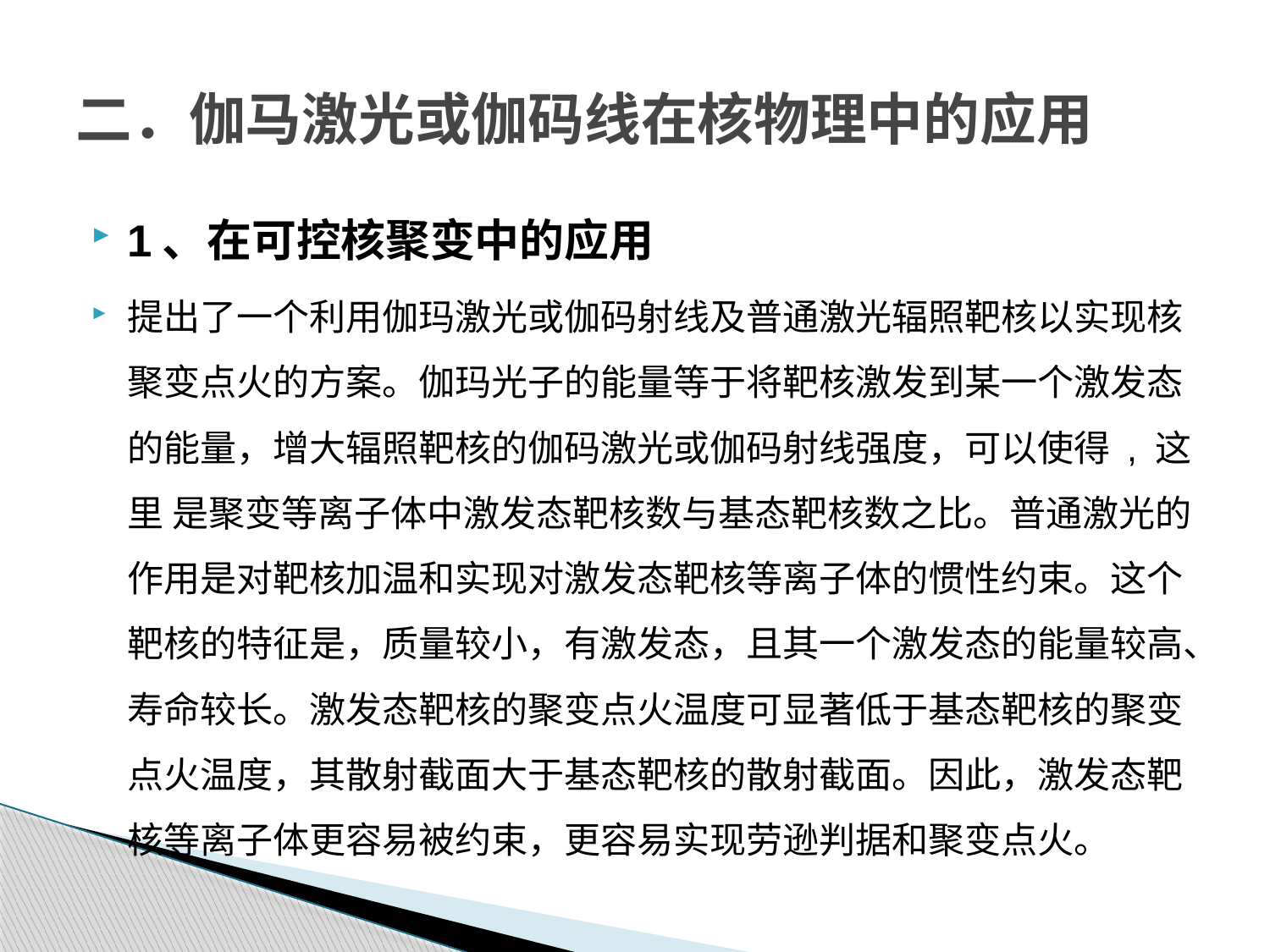

# 二．伽马激光或伽码线在核物理中的应用
1、在可控核聚变中的应用
提出了一个利用伽玛激光或伽码射线及普通激光辐照靶核以实现核聚变点火的方案。伽玛光子的能量等于将靶核激发到某一个激发态的能量，增大辐照靶核的伽码激光或伽码射线强度，可以使得 , 这里 是聚变等离子体中激发态靶核数与基态靶核数之比。普通激光的作用是对靶核加温和实现对激发态靶核等离子体的惯性约束。这个靶核的特征是，质量较小，有激发态，且其一个激发态的能量较高、寿命较长。激发态靶核的聚变点火温度可显著低于基态靶核的聚变点火温度，其散射截面大于基态靶核的散射截面。因此，激发态靶核等离子体更容易被约束，更容易实现劳逊判据和聚变点火。